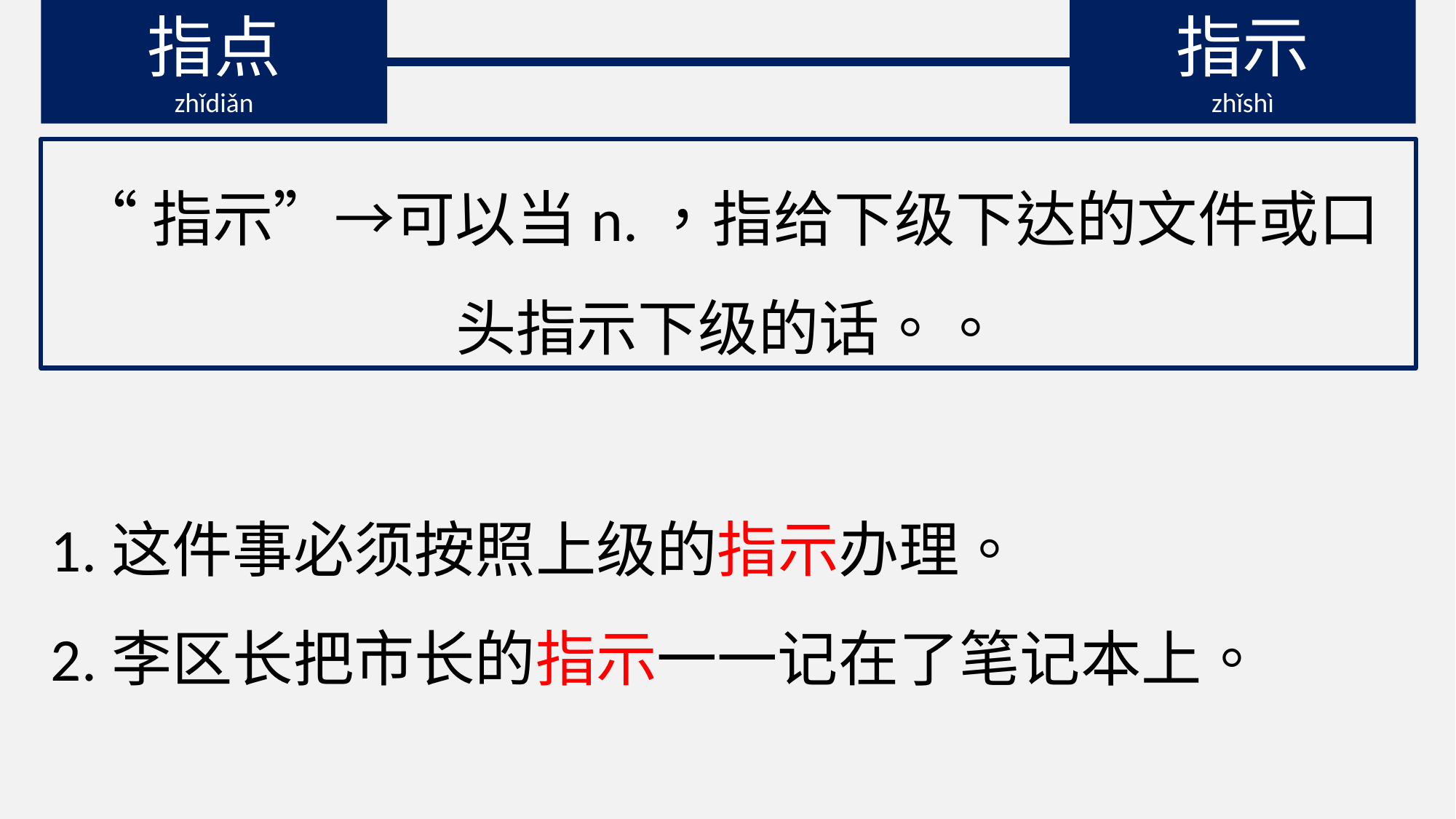

指点
zhǐdiǎn
指示
zhǐshì
“指示”→可以当n.，指给下级下达的文件或口头指示下级的话。。
1.这件事必须按照上级的指示办理。
2.李区长把市长的指示一一记在了笔记本上。